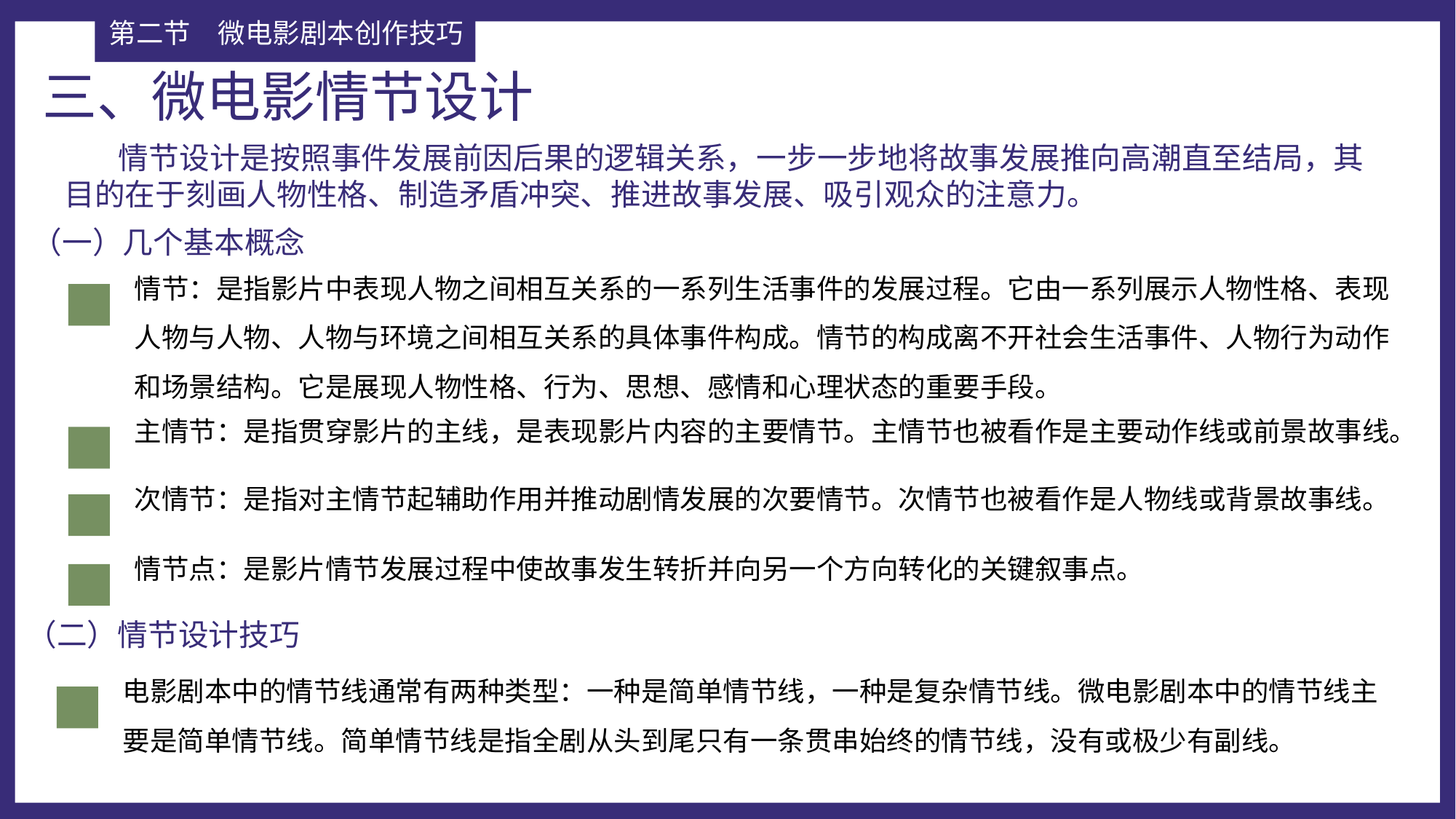

第二节	微电影剧本创作技巧
三、微电影情节设计
       情节设计是按照事件发展前因后果的逻辑关系，一步一步地将故事发展推向高潮直至结局，其目的在于刻画人物性格、制造矛盾冲突、推进故事发展、吸引观众的注意力。
（一）几个基本概念
情节：是指影片中表现人物之间相互关系的一系列生活事件的发展过程。它由一系列展示人物性格、表现人物与人物、人物与环境之间相互关系的具体事件构成。情节的构成离不开社会生活事件、人物行为动作和场景结构。它是展现人物性格、行为、思想、感情和心理状态的重要手段。

主情节：是指贯穿影片的主线，是表现影片内容的主要情节。主情节也被看作是主要动作线或前景故事线。

次情节：是指对主情节起辅助作用并推动剧情发展的次要情节。次情节也被看作是人物线或背景故事线。

情节点：是影片情节发展过程中使故事发生转折并向另一个方向转化的关键叙事点。

（二）情节设计技巧
电影剧本中的情节线通常有两种类型：一种是简单情节线，一种是复杂情节线。微电影剧本中的情节线主要是简单情节线。简单情节线是指全剧从头到尾只有一条贯串始终的情节线，没有或极少有副线。